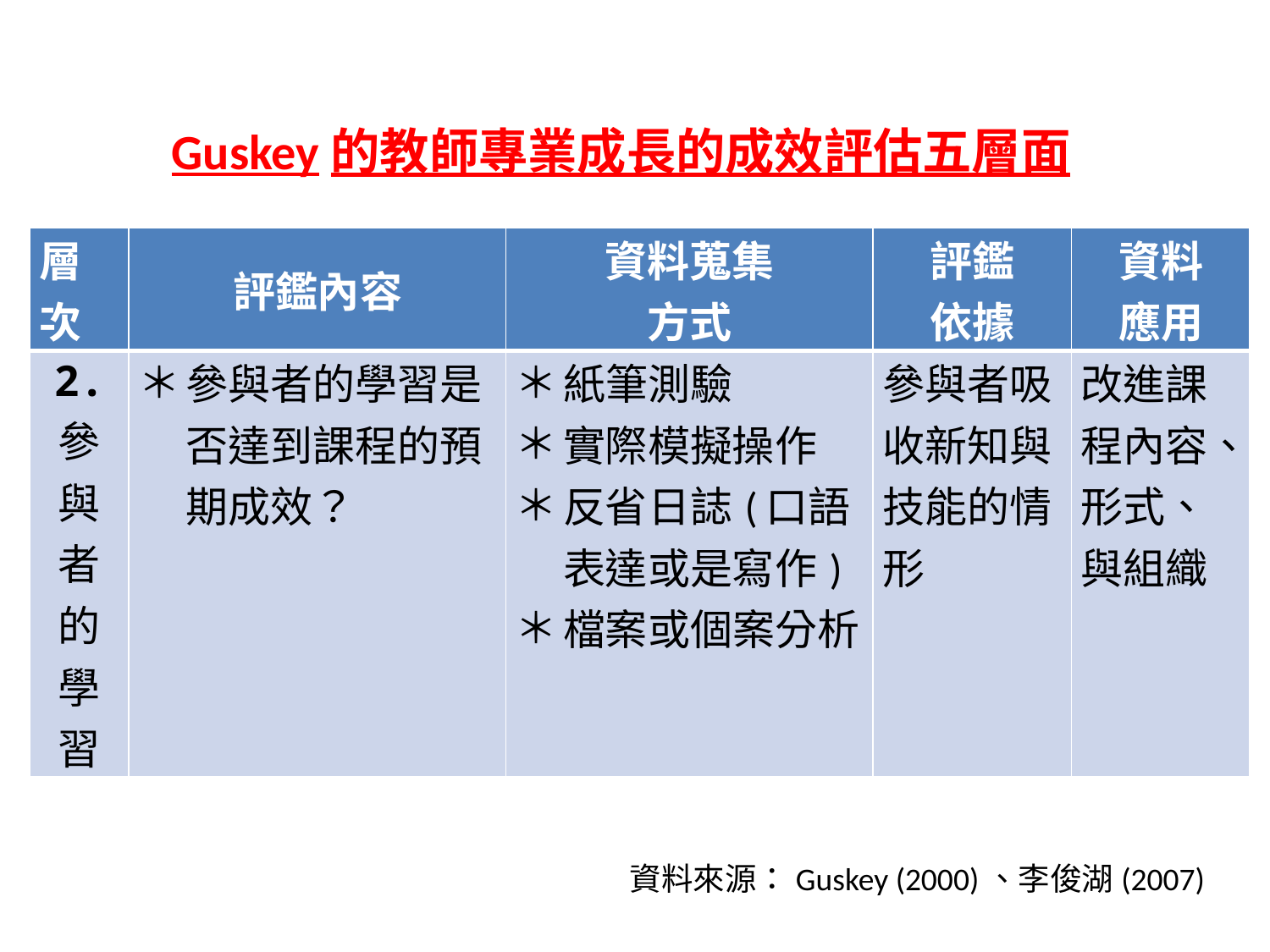

# Guskey的教師專業成長的成效評估五層面
| 層次 | 評鑑內容 | 資料蒐集 方式 | 評鑑 依據 | 資料 應用 |
| --- | --- | --- | --- | --- |
| 2. 參與者 的學習 | 參與者的學習是否達到課程的預期成效？ | 紙筆測驗 實際模擬操作 反省日誌(口語表達或是寫作) 檔案或個案分析 | 參與者吸收新知與技能的情形 | 改進課程內容、形式、與組織 |
資料來源：Guskey (2000)、李俊湖(2007)